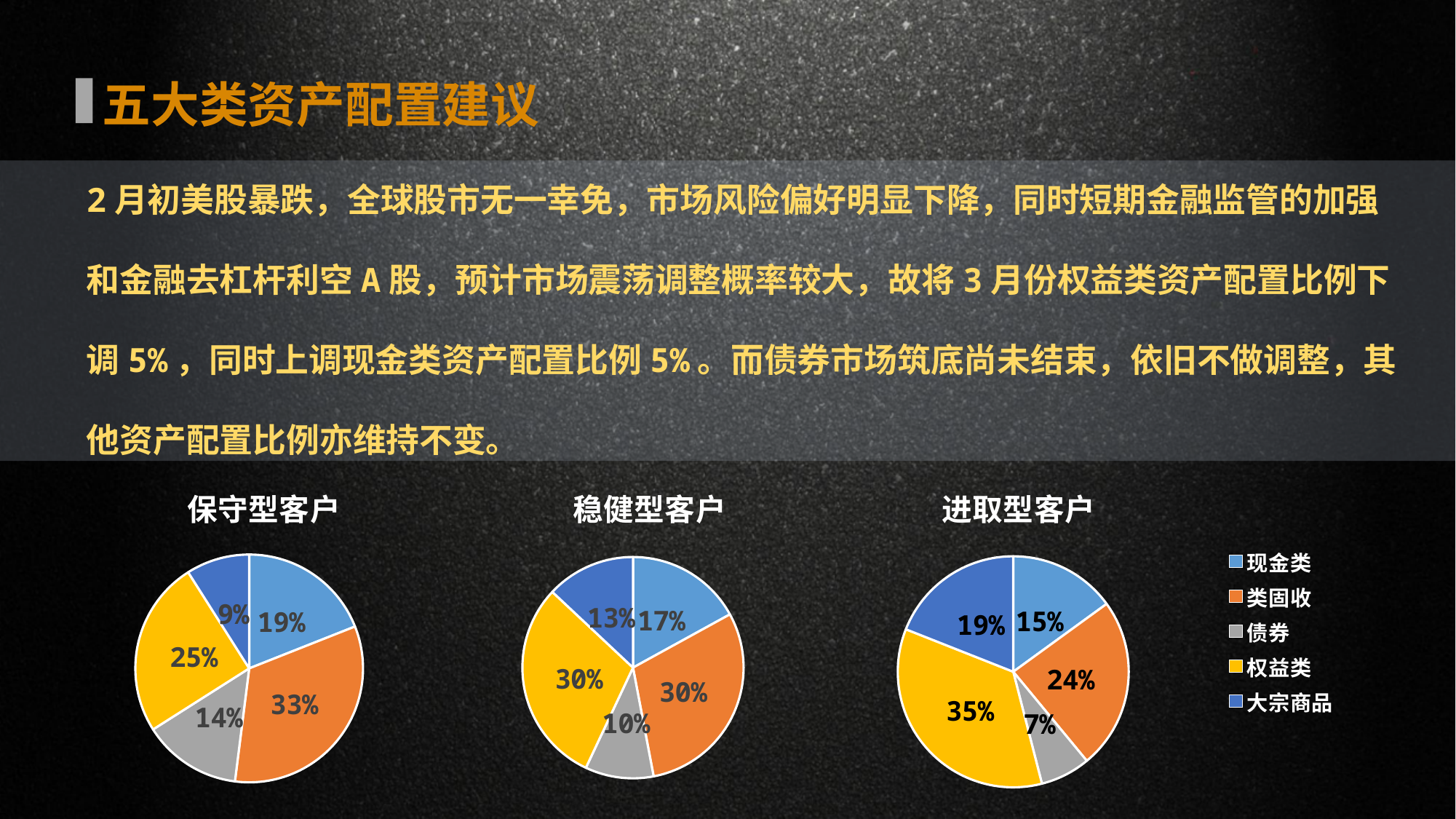

五大类资产配置建议

2月初美股暴跌，全球股市无一幸免，市场风险偏好明显下降，同时短期金融监管的加强和金融去杠杆利空A股，预计市场震荡调整概率较大，故将3月份权益类资产配置比例下调5%，同时上调现金类资产配置比例5%。而债券市场筑底尚未结束，依旧不做调整，其他资产配置比例亦维持不变。

### Chart:

| Category | 保守型客户 | 稳健型客户 | 进取型客户 |
|---|---|---|---|
| 现金类 | 0.19 | 0.17 | 0.15 |
| 类固收 | 0.33 | 0.3 | 0.24 |
| 债券 | 0.14 | 0.1 | 0.07 |
| 权益类 | 0.25 | 0.3 | 0.35 |
| 大宗商品 | 0.09 | 0.13 | 0.19 |

### Chart:

| Category | 稳健型客户 | 进取型客户 |
|---|---|---|
| 现金类 | 0.17 | 0.15 |
| 类固收 | 0.3 | 0.24 |
| 债券 | 0.1 | 0.07 |
| 权益类 | 0.3 | 0.35 |
| 大宗商品 | 0.13 | 0.19 |

### Chart:

| Category | 进取型客户 |
|---|---|
| 现金类 | 0.15 |
| 类固收 | 0.24 |
| 债券 | 0.07 |
| 权益类 | 0.35 |
| 大宗商品 | 0.19 |
5